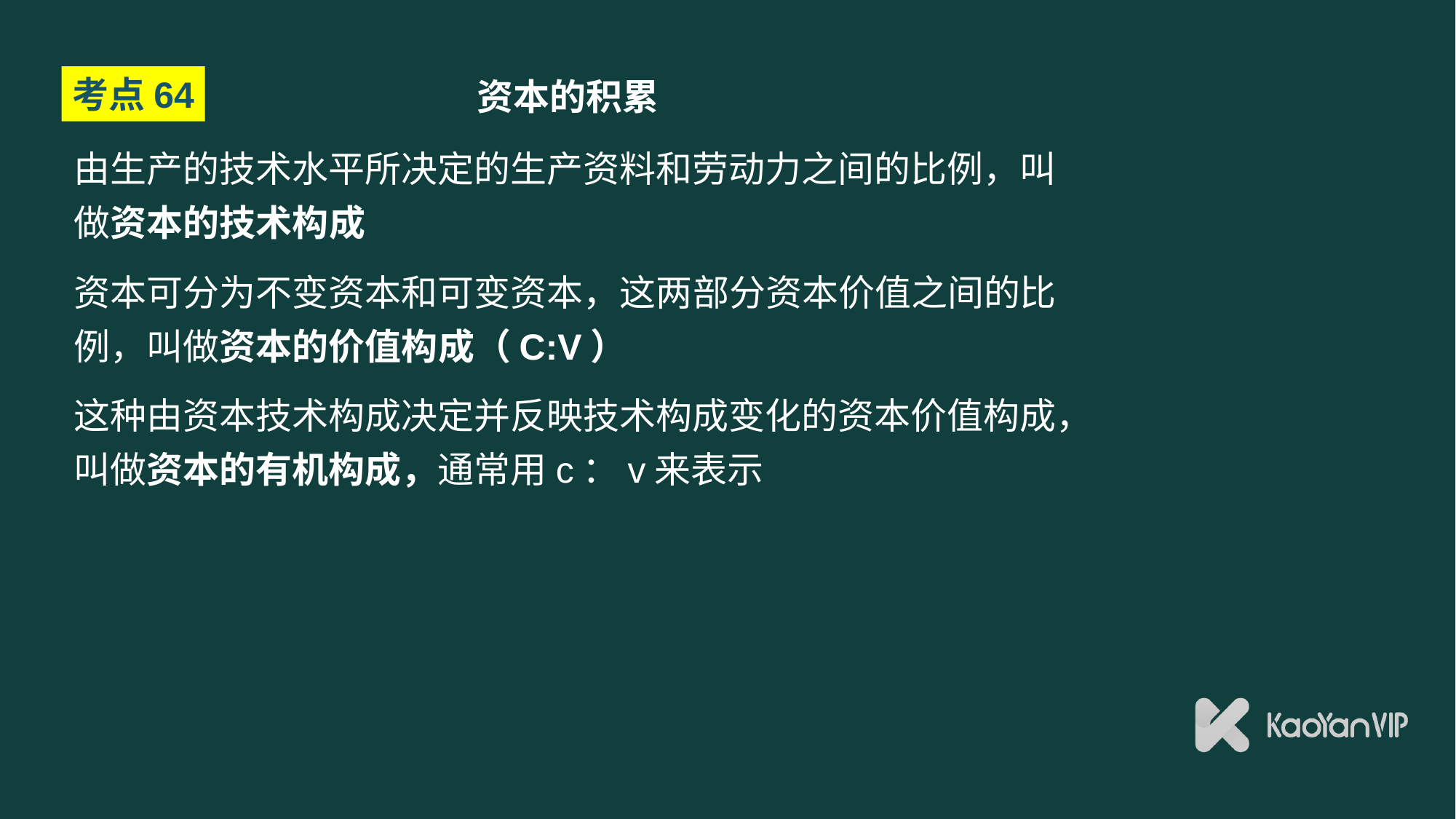

# 资本的积累
考点64
由生产的技术水平所决定的生产资料和劳动力之间的比例，叫做资本的技术构成
资本可分为不变资本和可变资本，这两部分资本价值之间的比例，叫做资本的价值构成（C:V）
这种由资本技术构成决定并反映技术构成变化的资本价值构成，叫做资本的有机构成，通常用c：v来表示